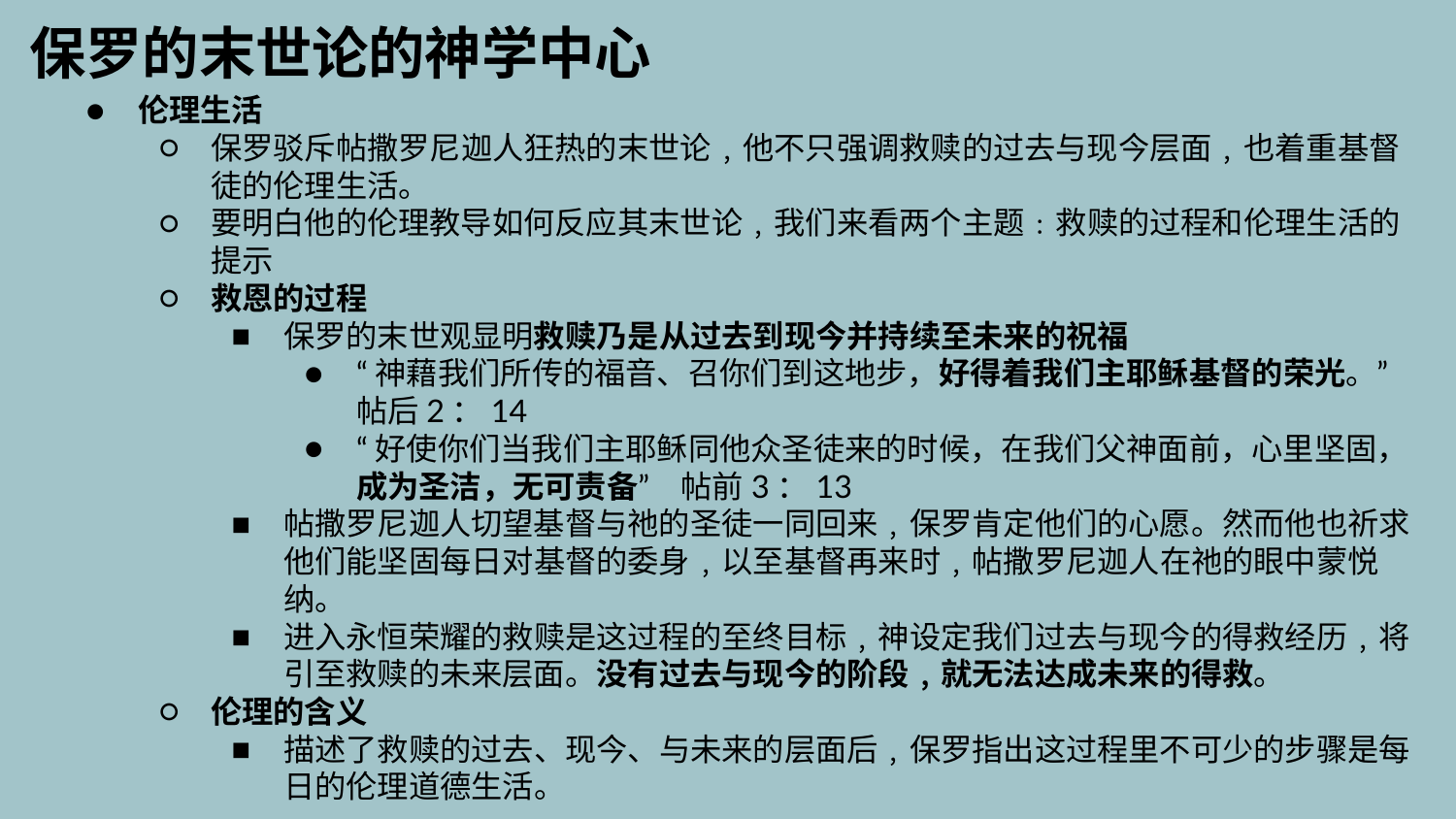

保罗的末世论的神学中心
伦理生活
保罗驳斥帖撒罗尼迦人狂热的末世论﹐他不只强调救赎的过去与现今层面﹐也着重基督徒的伦理生活。
要明白他的伦理教导如何反应其末世论﹐我们来看两个主题﹕救赎的过程和伦理生活的提示
救恩的过程
保罗的末世观显明救赎乃是从过去到现今并持续至未来的祝福
“神藉我们所传的福音、召你们到这地步，好得着我们主耶稣基督的荣光。”帖后2：14
“好使你们当我们主耶稣同他众圣徒来的时候，在我们父神面前，心里坚固，成为圣洁，无可责备”    帖前3：13
帖撒罗尼迦人切望基督与祂的圣徒一同回来﹐保罗肯定他们的心愿。然而他也祈求他们能坚固每日对基督的委身﹐以至基督再来时﹐帖撒罗尼迦人在祂的眼中蒙悦纳。
进入永恒荣耀的救赎是这过程的至终目标﹐神设定我们过去与现今的得救经历﹐将引至救赎的未来层面。没有过去与现今的阶段﹐就无法达成未来的得救。
伦理的含义
描述了救赎的过去、现今、与未来的层面后﹐保罗指出这过程里不可少的步骤是每日的伦理道德生活。